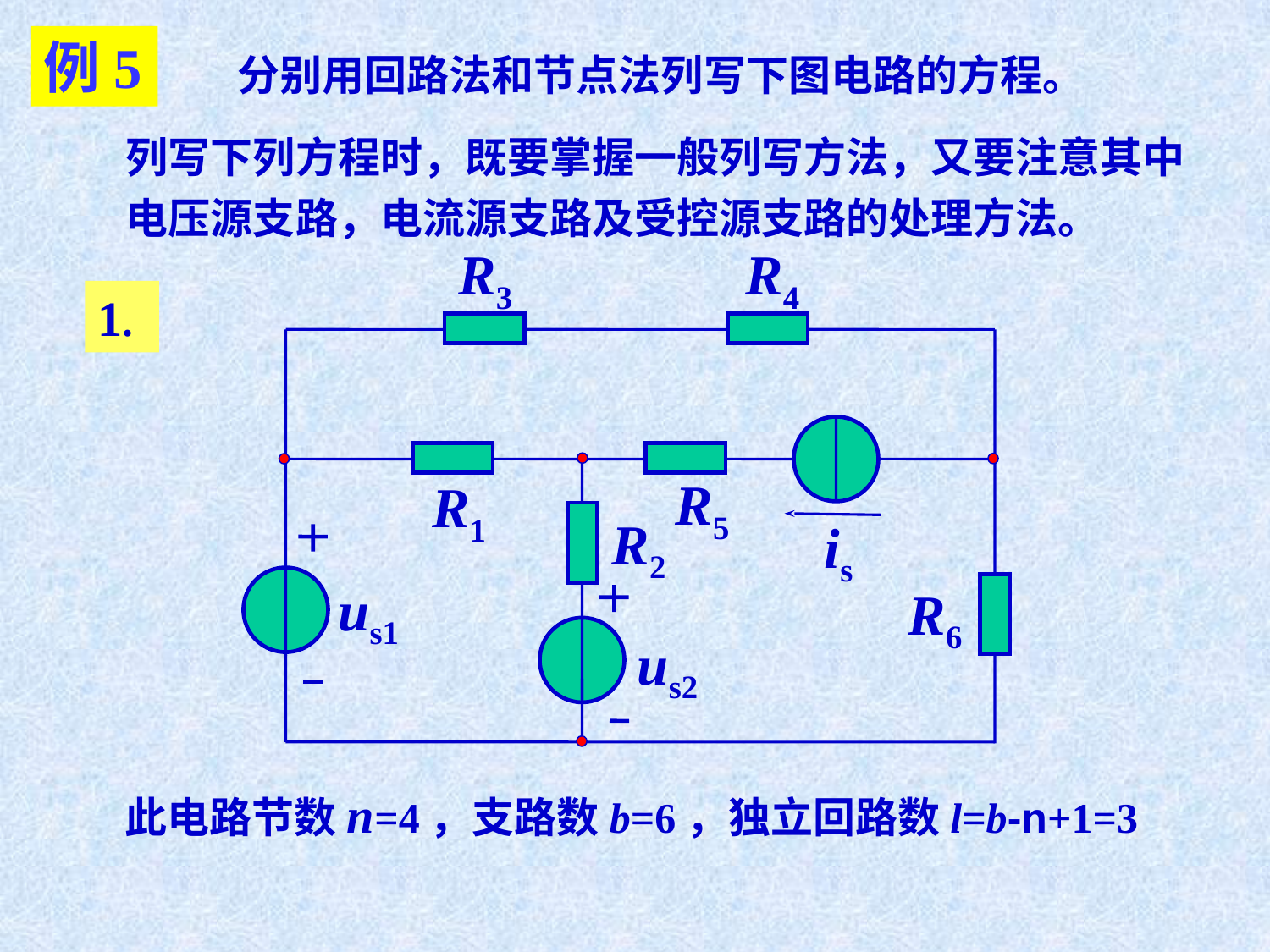

例5
分别用回路法和节点法列写下图电路的方程。
列写下列方程时，既要掌握一般列写方法，又要注意其中电压源支路，电流源支路及受控源支路的处理方法。
R3
R4

R5
R1
R2
is

us1
R6

us2

1.
此电路节数n=4，支路数b=6，独立回路数l=b-n+1=3